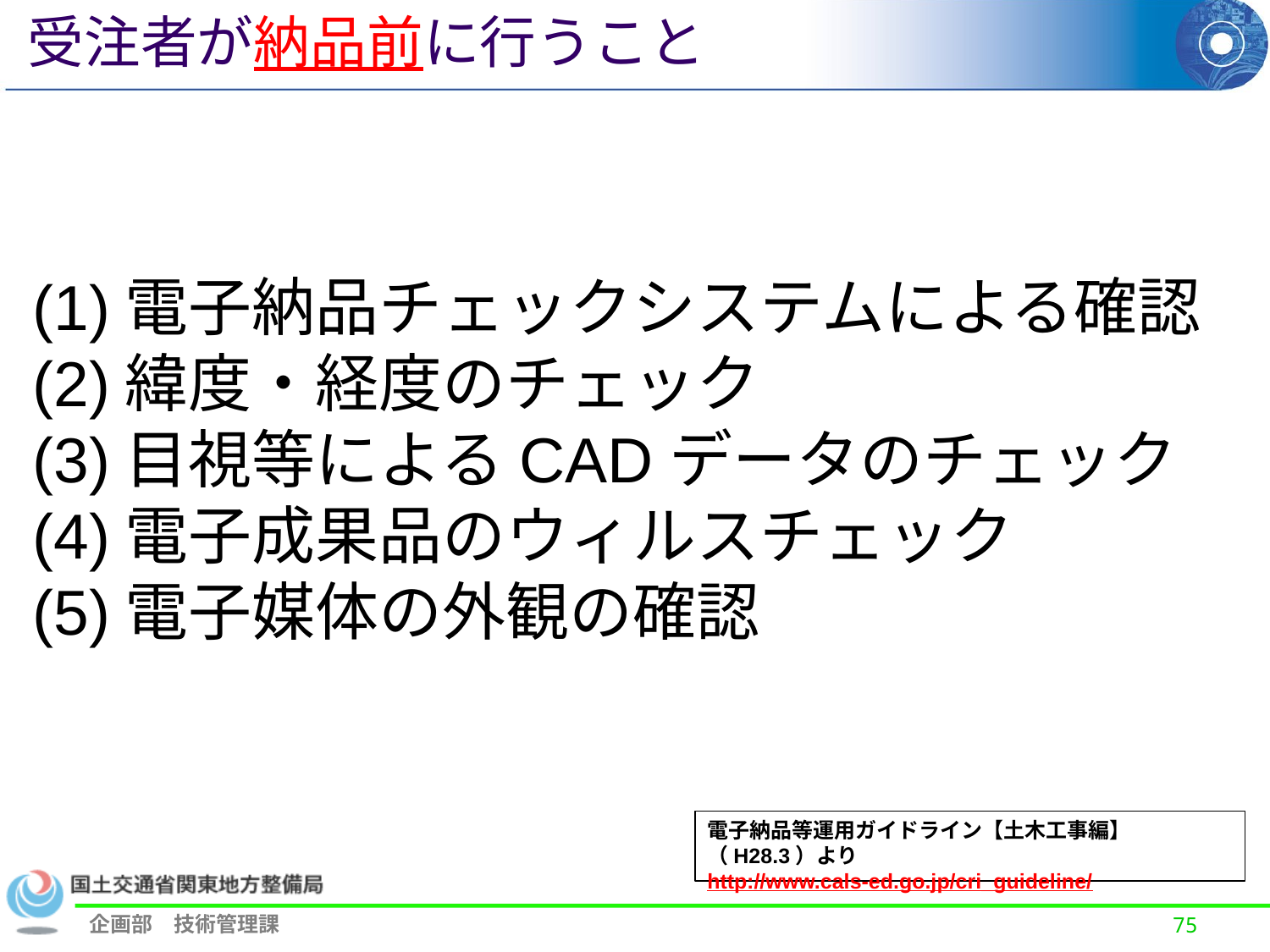

受注者が納品前に行うこと
(1)電子納品チェックシステムによる確認
(2)緯度・経度のチェック
(3)目視等によるCADデータのチェック
(4)電子成果品のウィルスチェック
(5)電子媒体の外観の確認
電子納品等運用ガイドライン【土木工事編】 （H28.3）より
http://www.cals-ed.go.jp/cri_guideline/